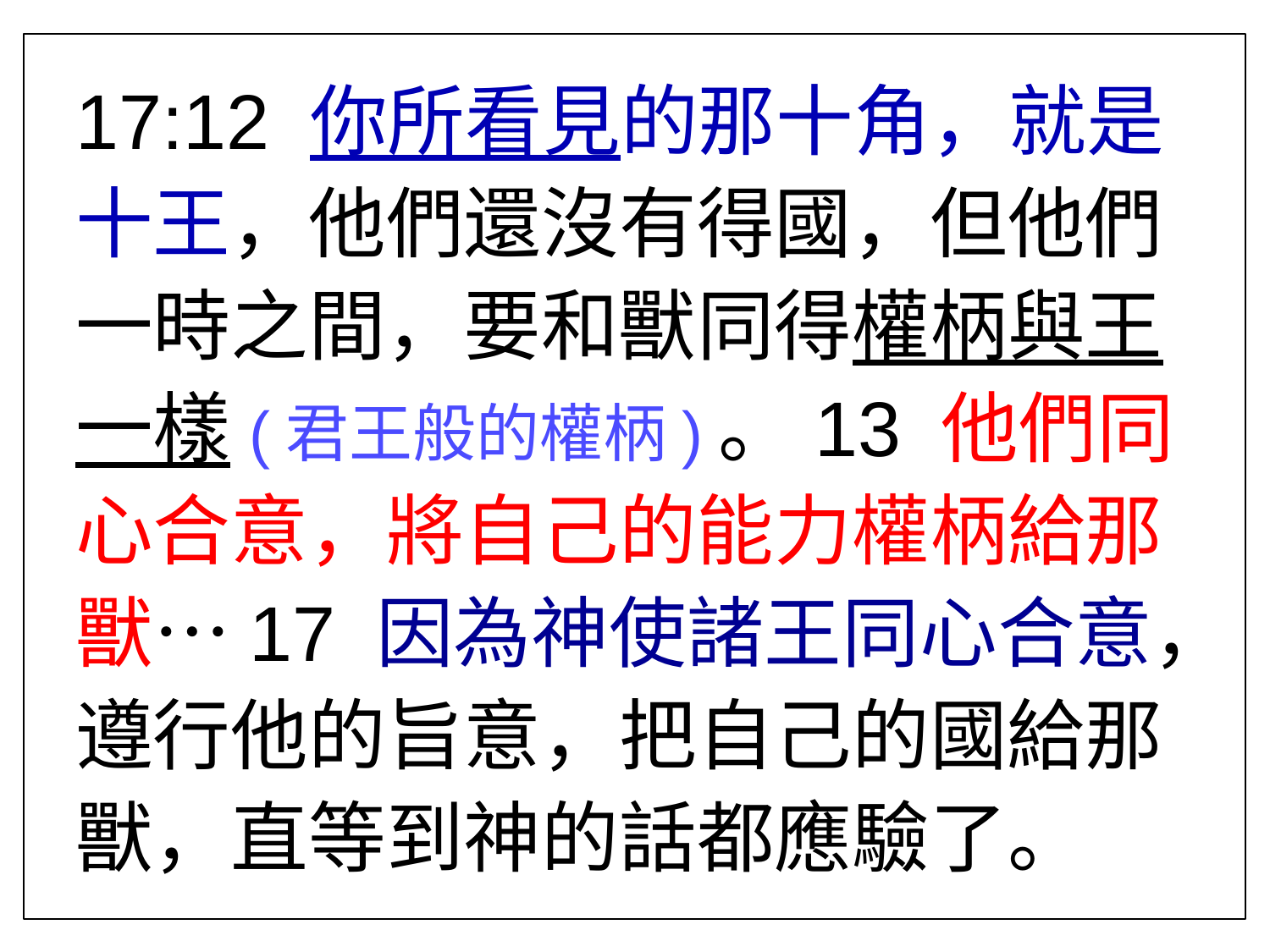

17:12 你所看見的那十角，就是十王，他們還沒有得國，但他們一時之間，要和獸同得權柄與王一樣(君王般的權柄)。13 他們同心合意，將自己的能力權柄給那獸…17 因為神使諸王同心合意，遵行他的旨意，把自己的國給那獸，直等到神的話都應驗了。